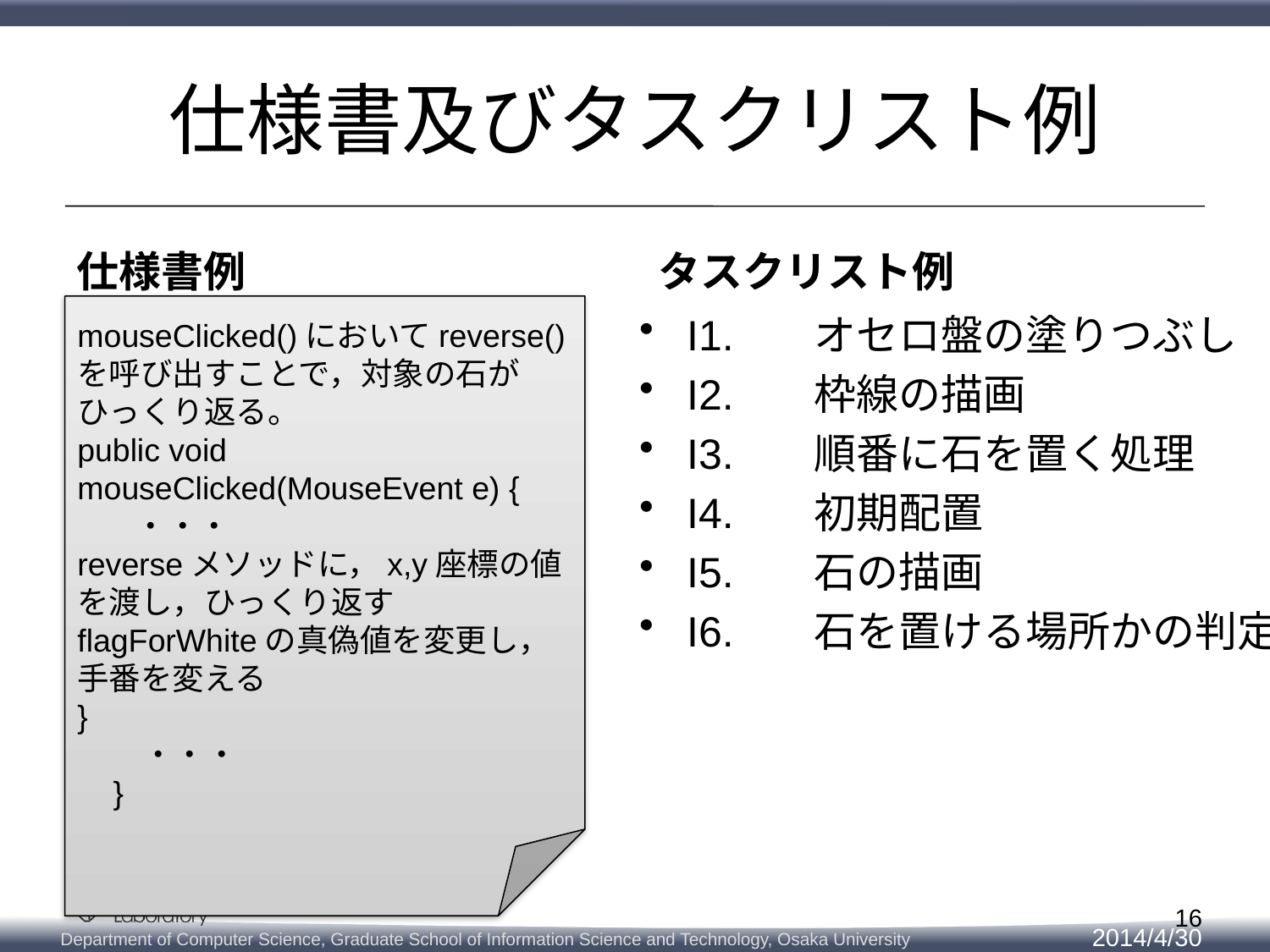

# 仕様書及びタスクリスト例
仕様書例
タスクリスト例
mouseClicked()においてreverse()を呼び出すことで，対象の石がひっくり返る。
public void mouseClicked(MouseEvent e) {
       ・・・
reverseメソッドに，x,y座標の値を渡し，ひっくり返す
flagForWhiteの真偽値を変更し，手番を変える
}
        ・・・
    }

I1.	オセロ盤の塗りつぶし
I2.	枠線の描画
I3.	順番に石を置く処理
I4.	初期配置
I5.	石の描画
I6.	石を置ける場所かの判定
16
2014/4/30